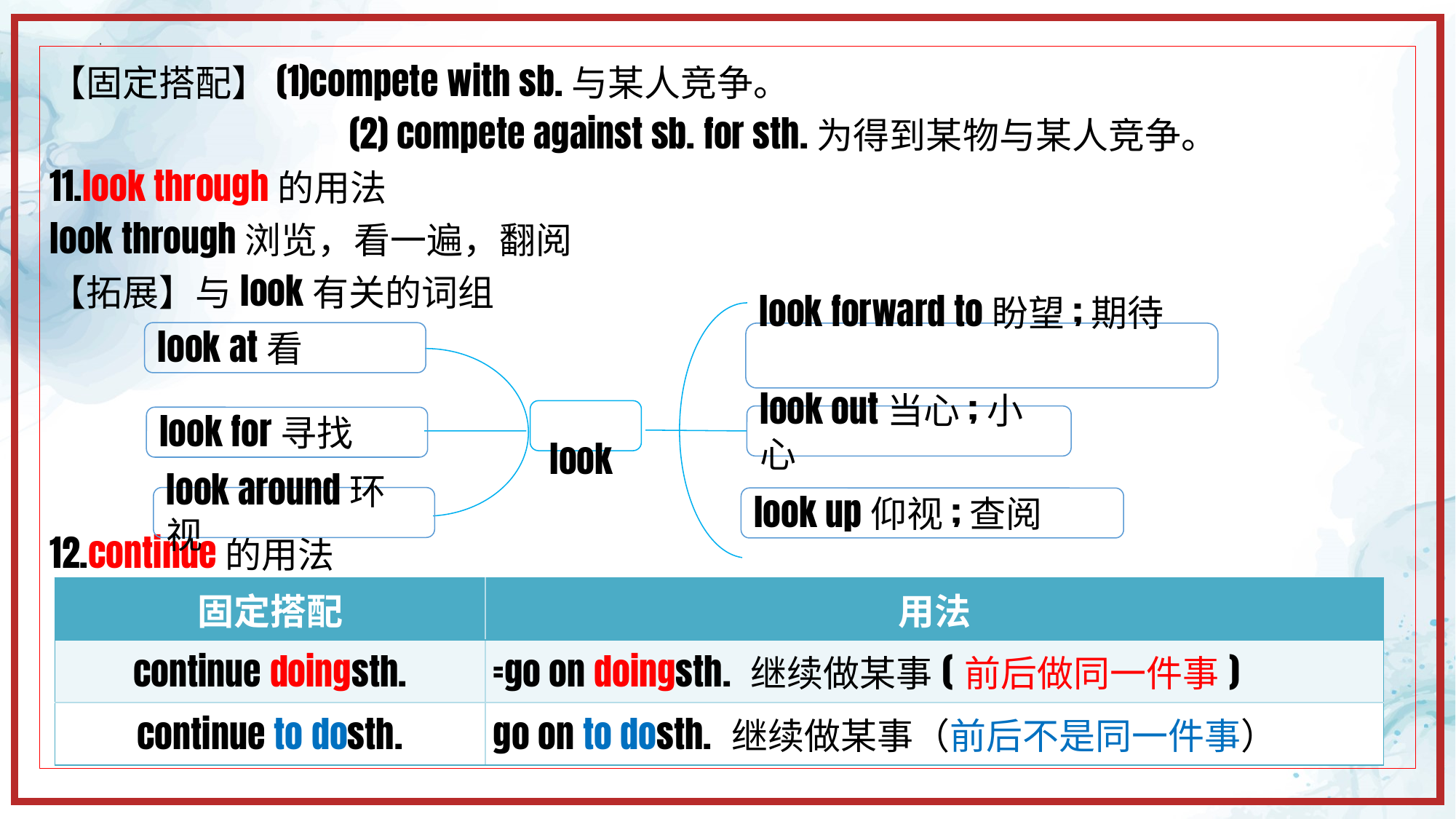

【固定搭配】(1)compete with sb.与某人竞争。
                                   (2) compete against sb. for sth.为得到某物与某人竞争。
11.look through的用法
look through浏览，看一遍，翻阅
【拓展】与look有关的词组

12.continue的用法

look at看

look forward to盼望;期待

look

look out当心;小心

look for寻找

look around环视

look up仰视;查阅

| 固定搭配 | 用法 |
| --- | --- |
| continue doingsth. | =go on doingsth. 继续做某事(前后做同一件事) |
| continue to dosth. | go on to dosth. 继续做某事（前后不是同一件事） |